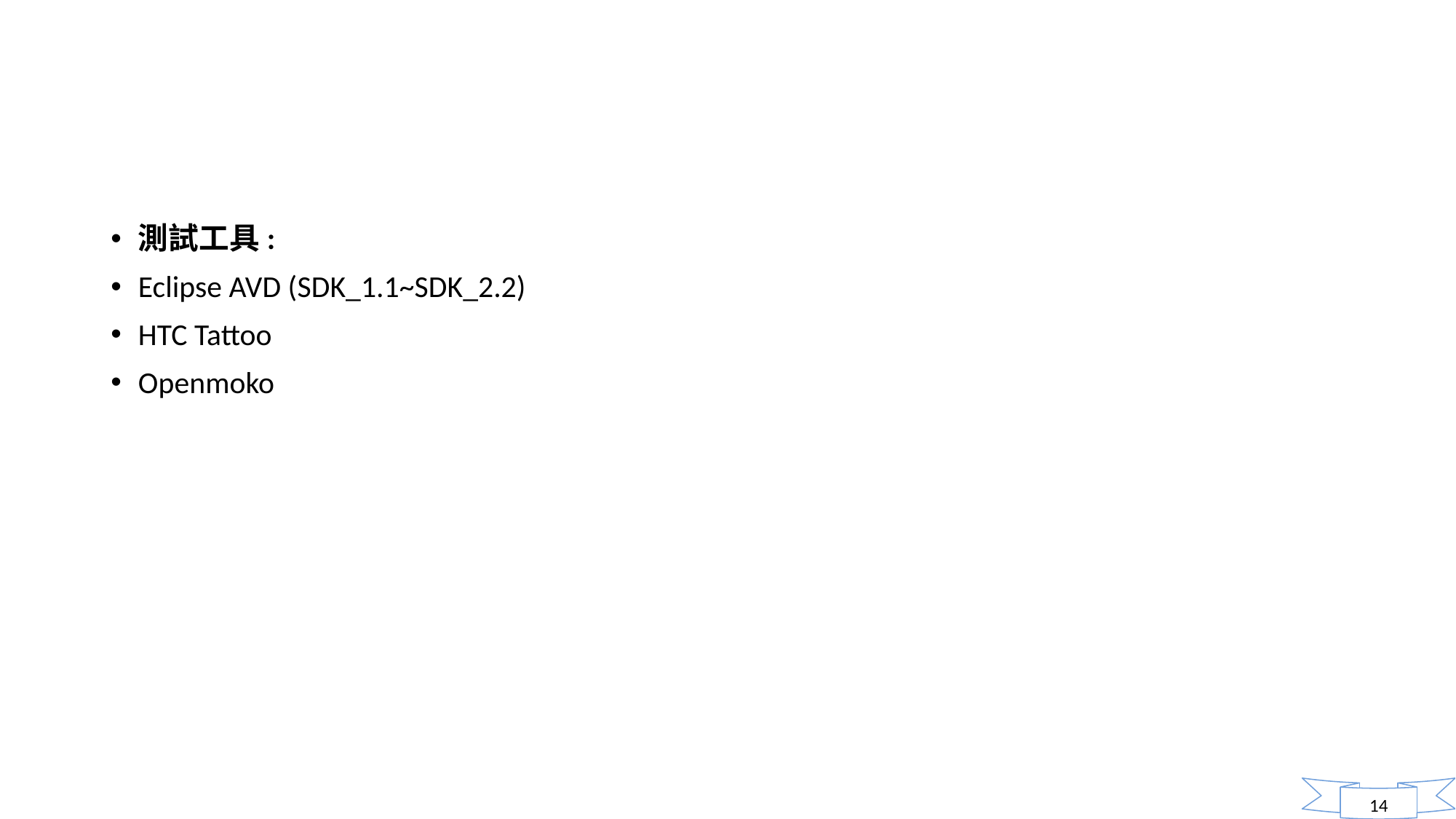

測試工具:
Eclipse AVD (SDK_1.1~SDK_2.2)
HTC Tattoo
Openmoko

14